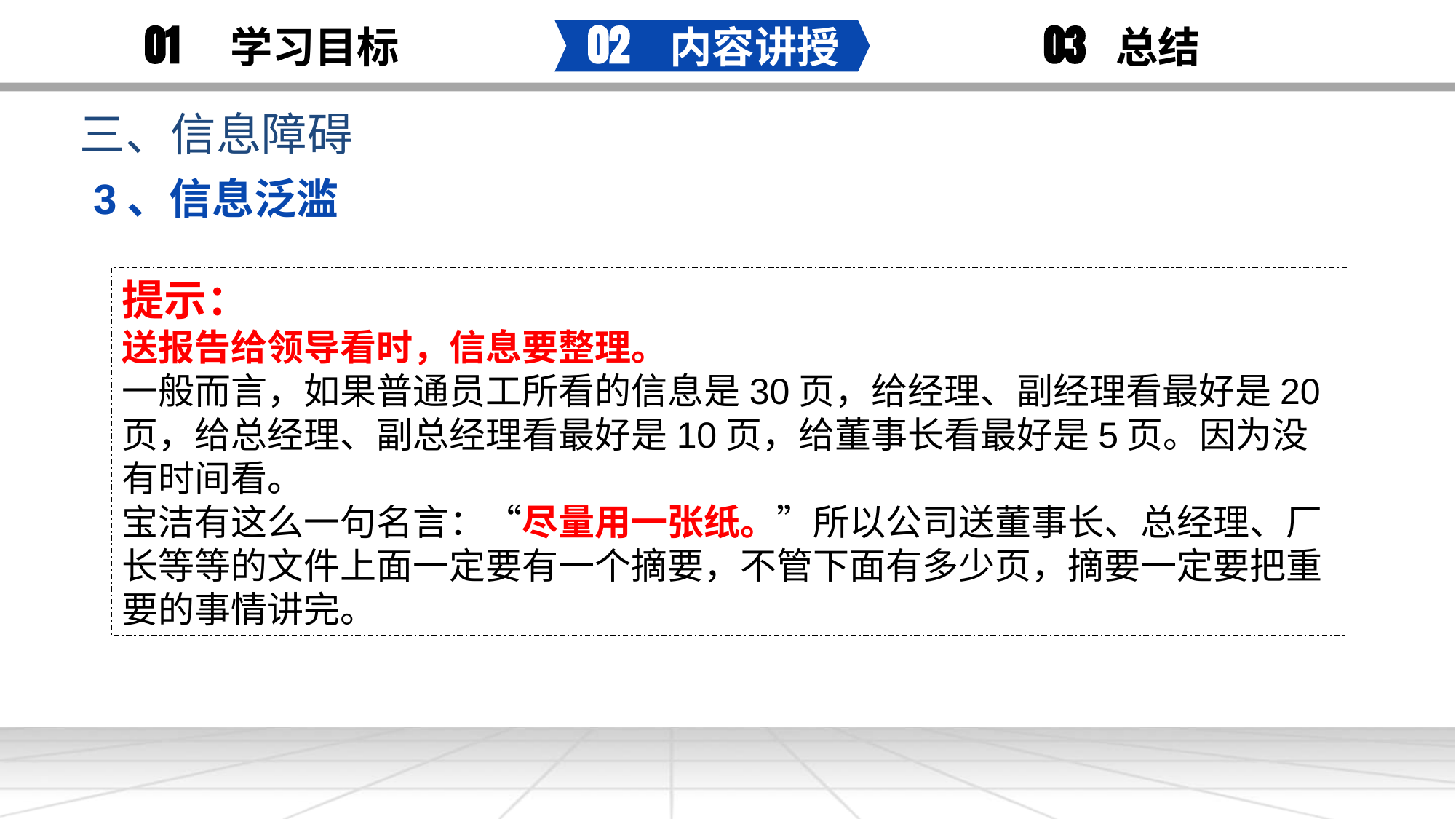

02   内容讲授
03  总结
01    学习目标

三、信息障碍
3、信息泛滥

提示：
送报告给领导看时，信息要整理。
一般而言，如果普通员工所看的信息是30页，给经理、副经理看最好是20页，给总经理、副总经理看最好是10页，给董事长看最好是5页。因为没有时间看。
宝洁有这么一句名言：“尽量用一张纸。”所以公司送董事长、总经理、厂长等等的文件上面一定要有一个摘要，不管下面有多少页，摘要一定要把重要的事情讲完。